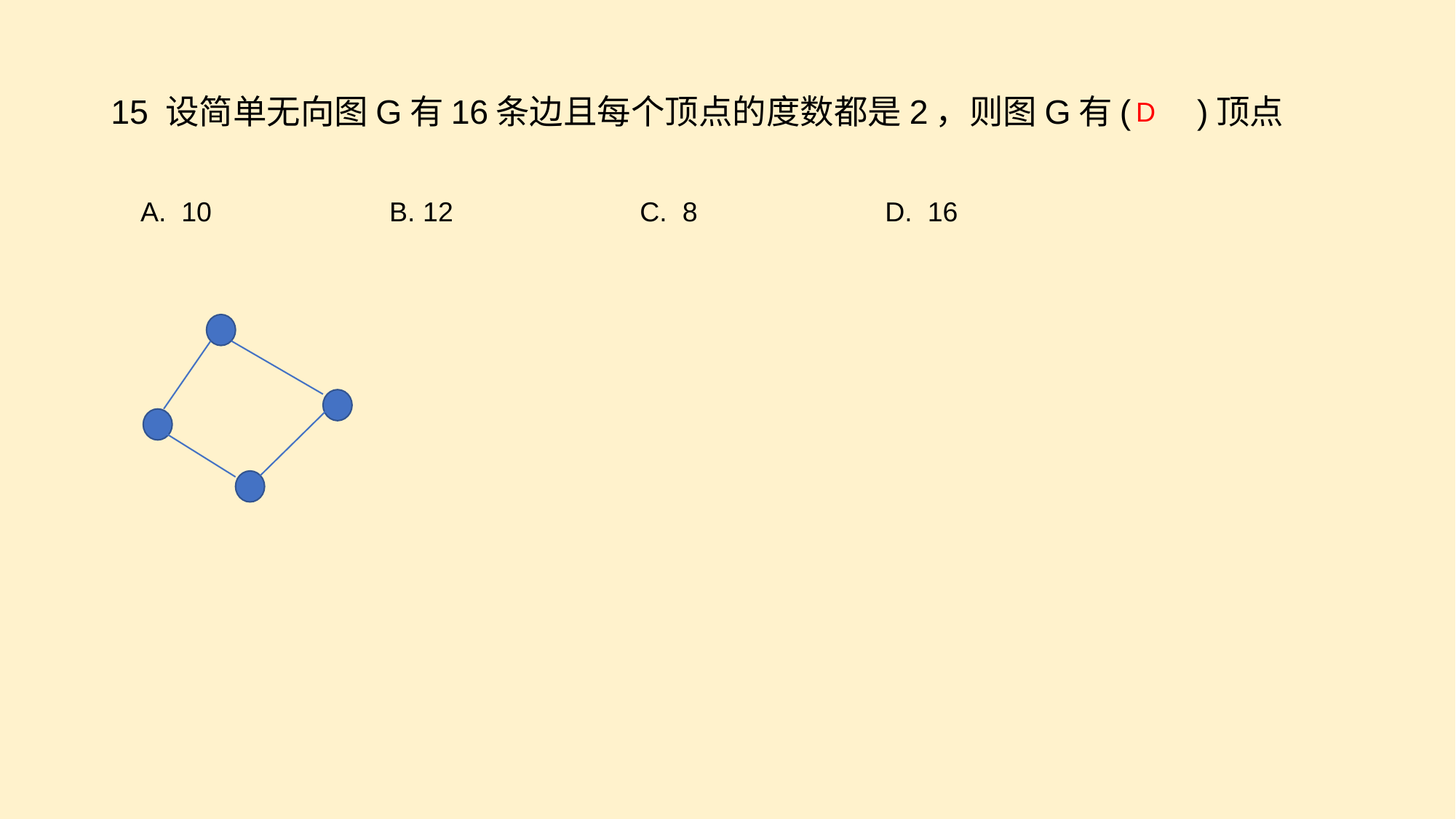

15 设简单无向图G有16条边且每个顶点的度数都是2，则图G有(       )顶点
D
A.  10
B. 12
C.  8
D.  16